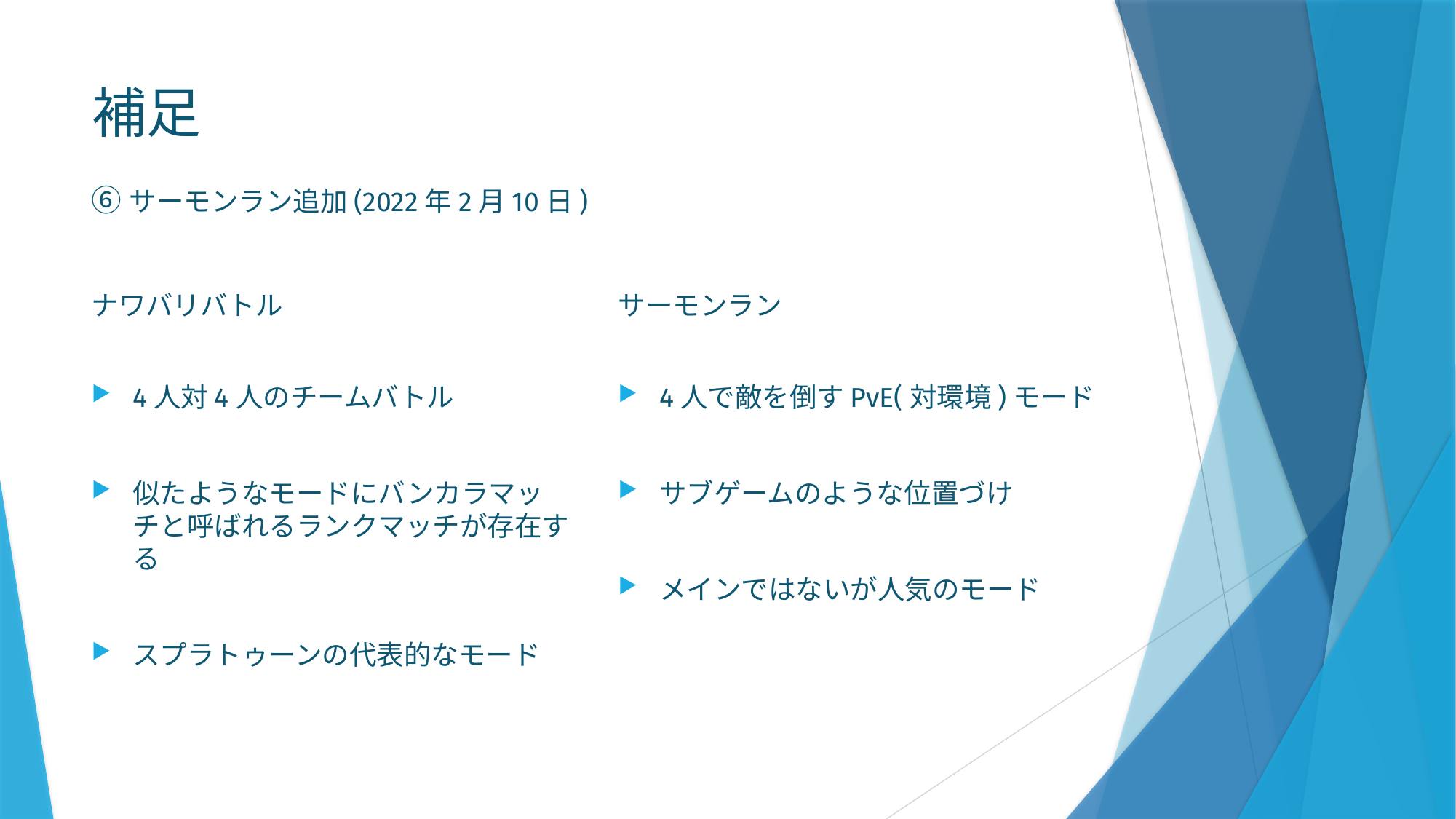

# 補足
⑥サーモンラン追加(2022年2月10日)
ナワバリバトル
サーモンラン

4人対4人のチームバトル

似たようなモードにバンカラマッチと呼ばれるランクマッチが存在する

スプラトゥーンの代表的なモード

4人で敵を倒すPvE(対環境)モード

サブゲームのような位置づけ

メインではないが人気のモード